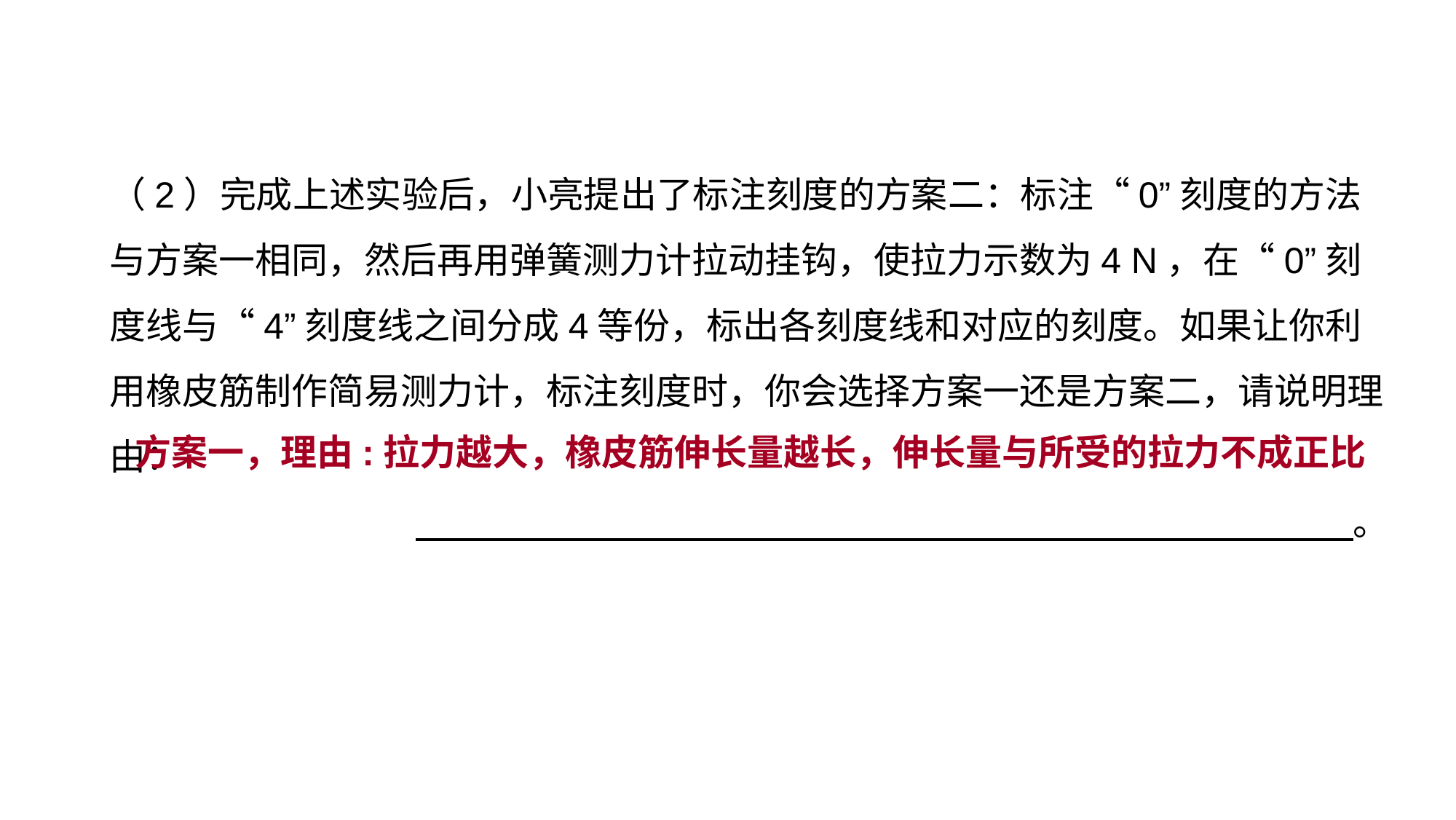

（2）完成上述实验后，小亮提出了标注刻度的方案二：标注“0”刻度的方法与方案一相同，然后再用弹簧测力计拉动挂钩，使拉力示数为4 N，在“0”刻度线与“4”刻度线之间分成4等份，标出各刻度线和对应的刻度。如果让你利用橡皮筋制作简易测力计，标注刻度时，你会选择方案一还是方案二，请说明理由：
　                                                                                                              。
真题回顾 把握考向
方案一，理由:拉力越大，橡皮筋伸长量越长，伸长量与所受的拉力不成正比